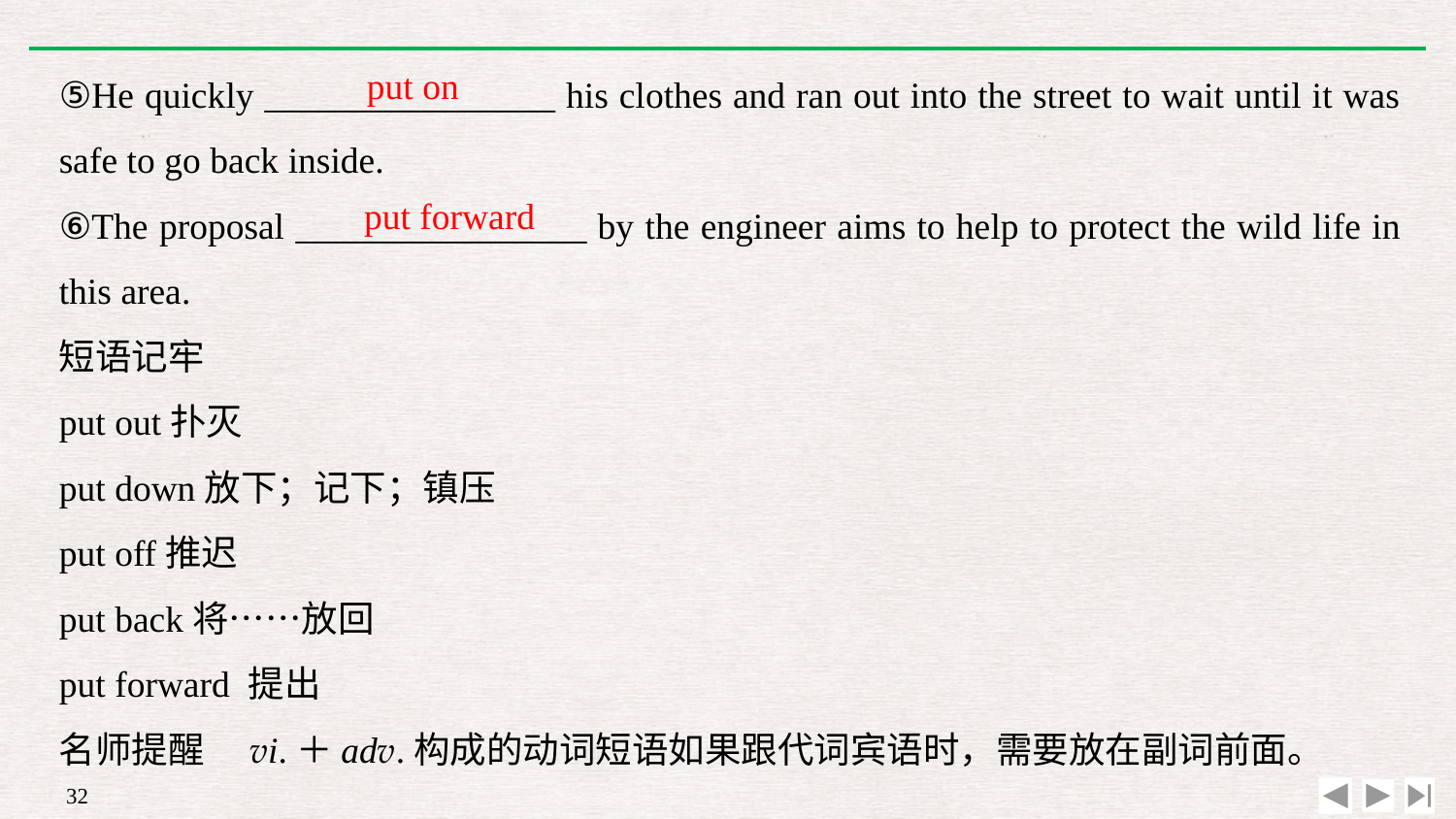

put on
⑤He quickly ________________ his clothes and ran out into the street to wait until it was safe to go back inside.
⑥The proposal ________________ by the engineer aims to help to protect the wild life in this area.
短语记牢
put out扑灭
put down放下；记下；镇压
put off推迟
put back将……放回
put forward 提出
名师提醒　vi.＋adv.构成的动词短语如果跟代词宾语时，需要放在副词前面。
put forward